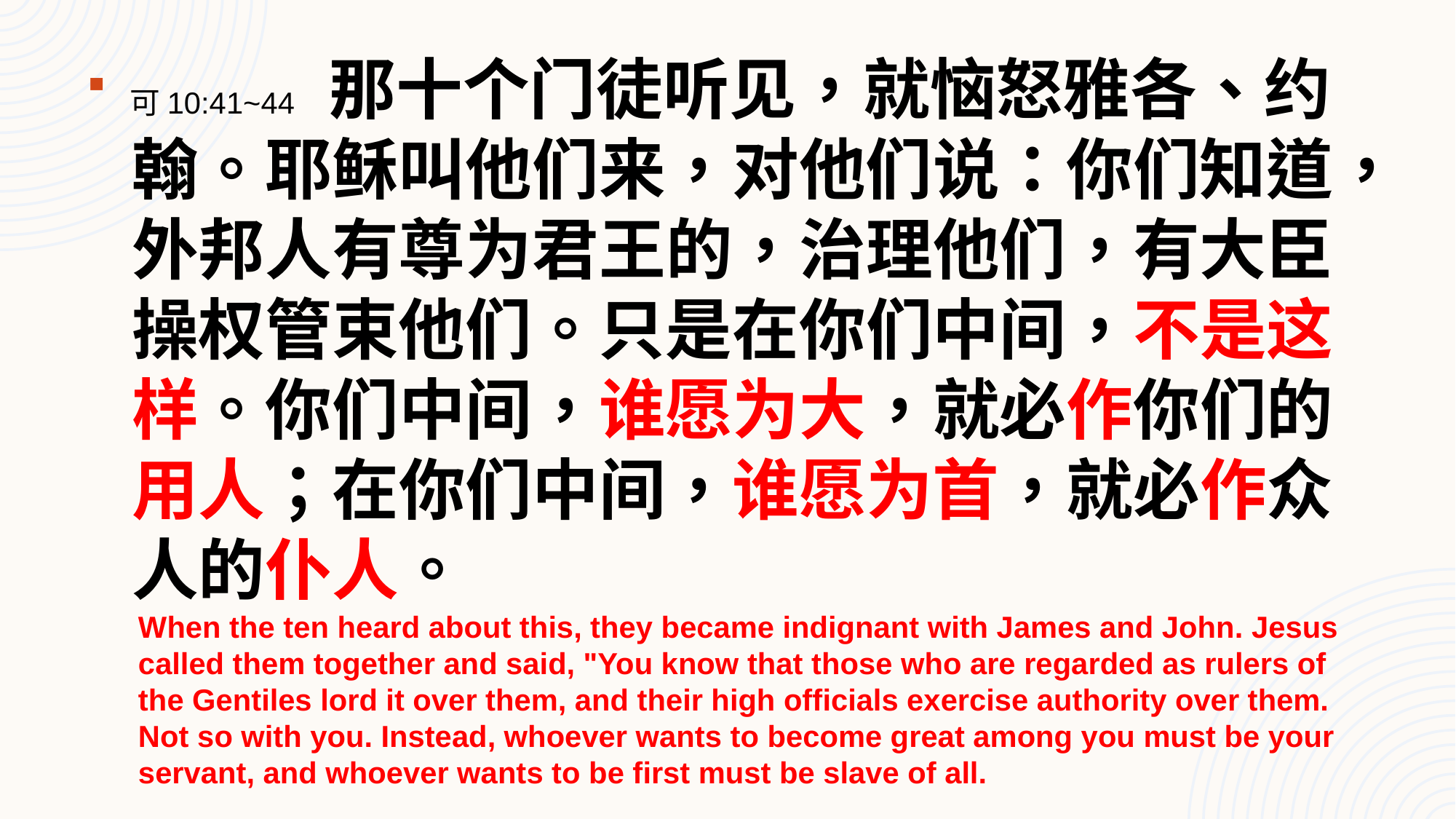

可10:41~44 那十个门徒听见，就恼怒雅各、约
翰。耶稣叫他们来，对他们说：你们知道，
外邦人有尊为君王的，治理他们，有大臣
操权管束他们。只是在你们中间，不是这
样。你们中间，谁愿为大，就必作你们的
用人；在你们中间，谁愿为首，就必作众
人的仆人。
When the ten heard about this, they became indignant with James and John. Jesus called them together and said, "You know that those who are regarded as rulers of the Gentiles lord it over them, and their high officials exercise authority over them. Not so with you. Instead, whoever wants to become great among you must be your servant, and whoever wants to be first must be slave of all.